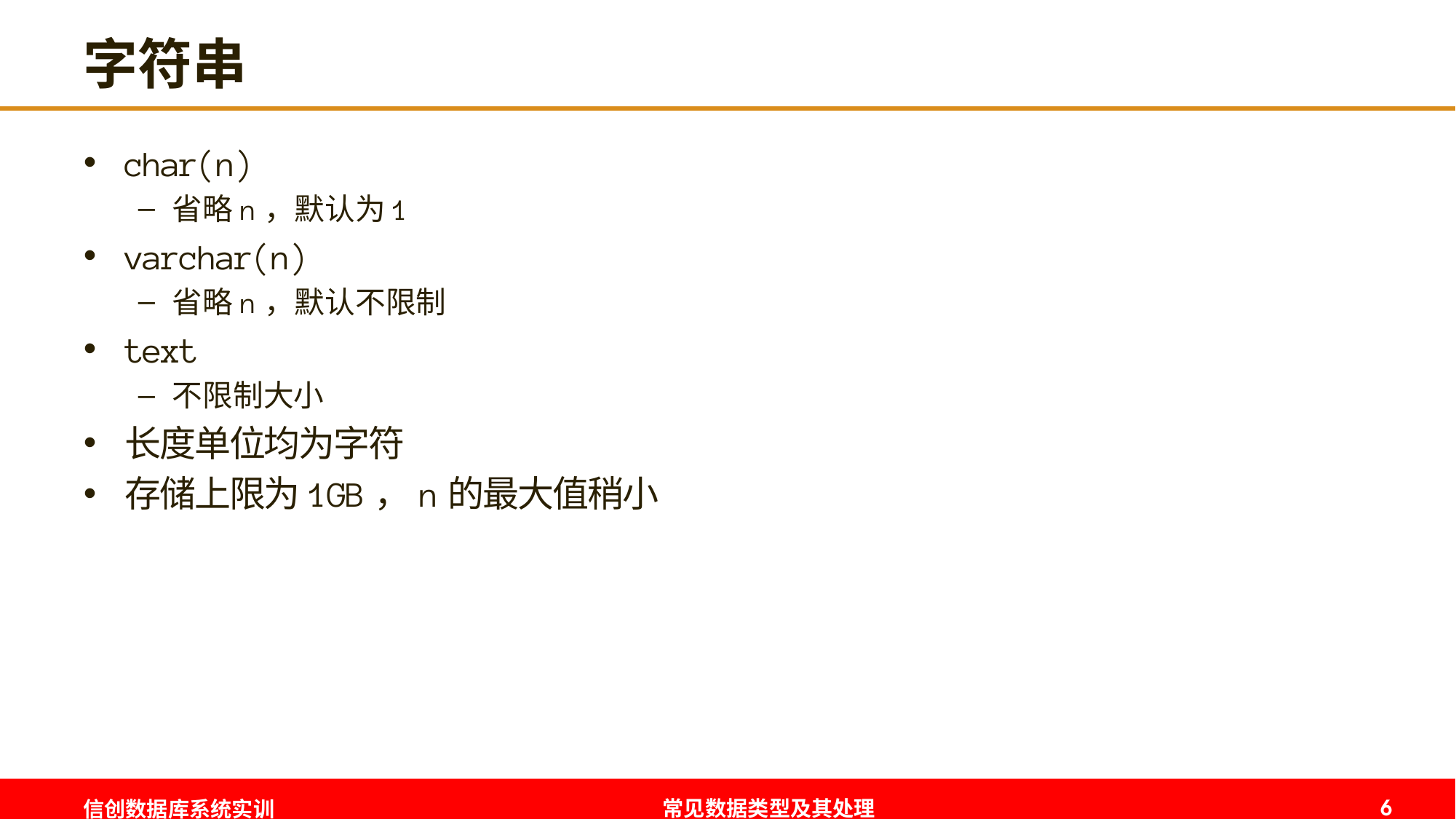

# 字符串
char(n)
省略n，默认为1
varchar(n)
省略n，默认不限制
text
不限制大小
长度单位均为字符
存储上限为1GB，n的最大值稍小